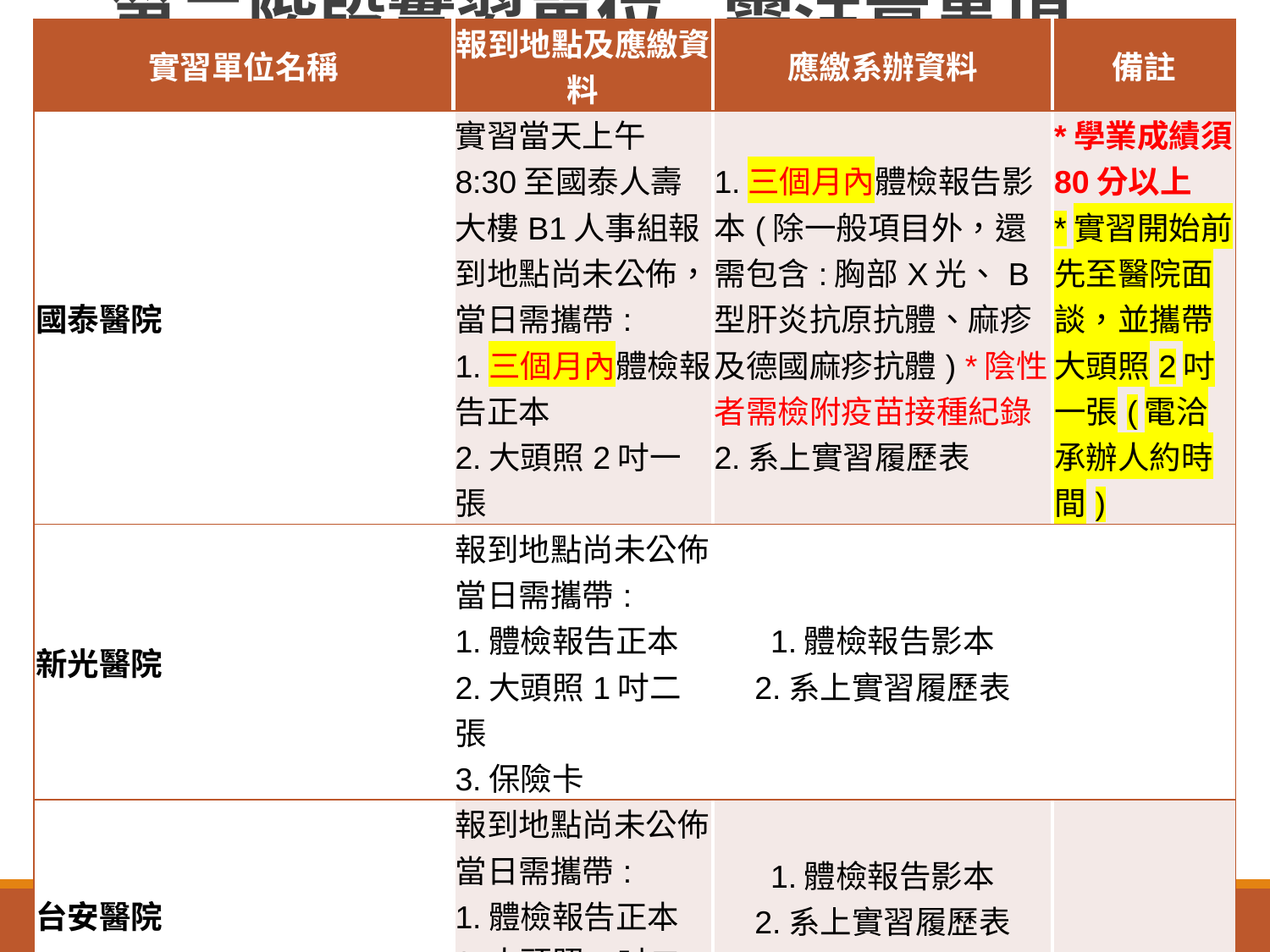

# 第二階段實習單位-需注意事項(1/3)
| 實習單位名稱 | 報到地點及應繳資料 | 應繳系辦資料 | 備註 |
| --- | --- | --- | --- |
| 國泰醫院 | 實習當天上午8:30至國泰人壽大樓B1人事組報到地點尚未公佈，當日需攜帶: 1.三個月內體檢報告正本 2.大頭照2吋一張 | 1.三個月內體檢報告影本(除一般項目外，還需包含:胸部X光、B型肝炎抗原抗體、麻疹及德國麻疹抗體) \*陰性者需檢附疫苗接種紀錄 2.系上實習履歷表 | \*學業成績須80分以上 \*實習開始前先至醫院面談，並攜帶大頭照2吋一張(電洽承辦人約時間) |
| 新光醫院 | 報到地點尚未公佈，當日需攜帶: 1.體檢報告正本 2.大頭照1吋二張 3.保險卡 | 1.體檢報告影本 2.系上實習履歷表 |  |
| 台安醫院 | 報到地點尚未公佈，當日需攜帶: 1.體檢報告正本 2.大頭照1吋二張 | 1.體檢報告影本 2.系上實習履歷表 |  |
| 耕莘醫院 | 報到地點尚未公佈，當日需攜帶: 1.六個月內體檢報告正本 2.大頭照1吋二張 | 1.六個月內體檢報告影本(除一般項目外，還需包含:胸部X光) 2.系上實習履歷表 |  |
23